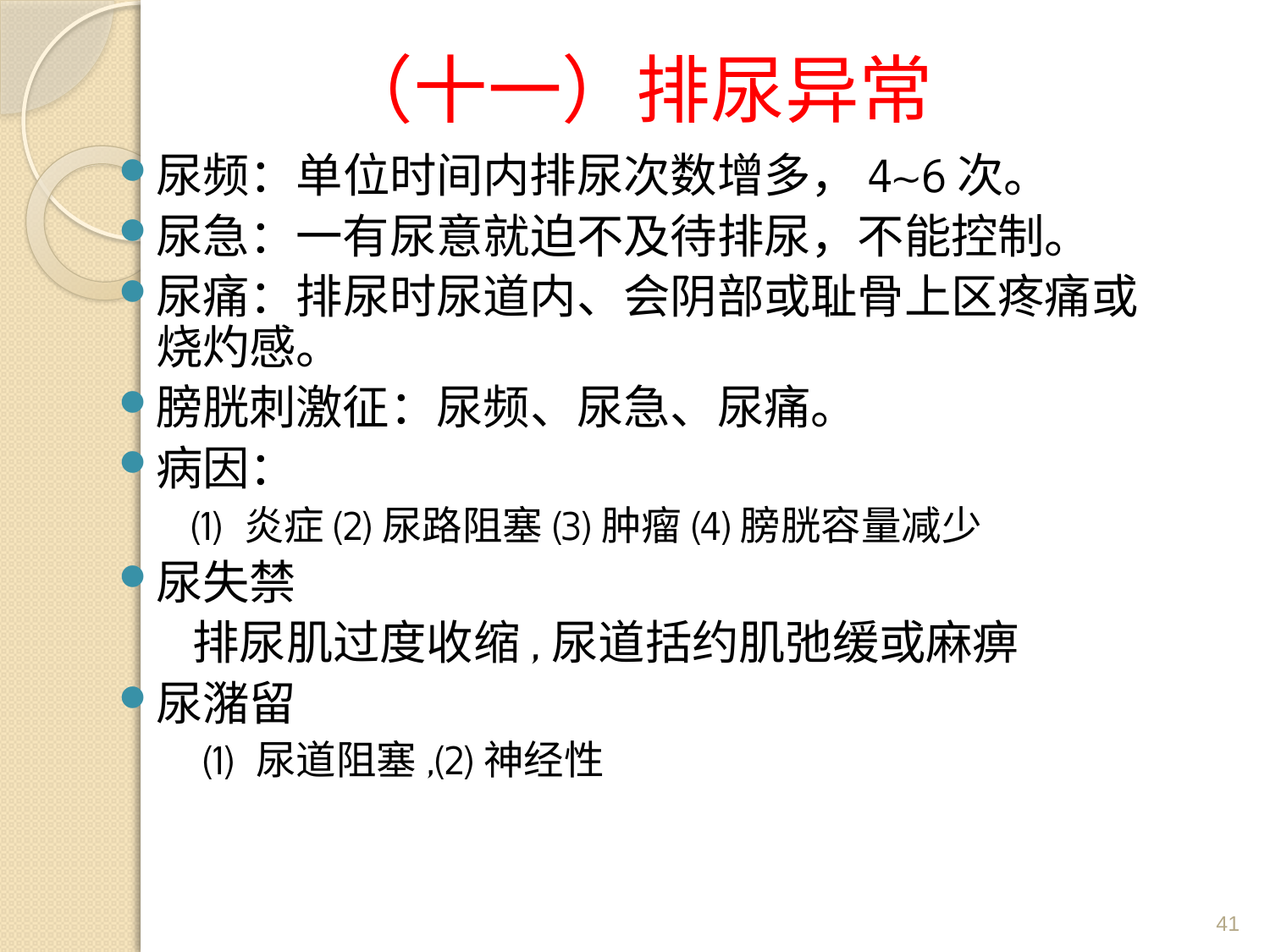

# （十一）排尿异常
尿频：单位时间内排尿次数增多，4~6次。
尿急：一有尿意就迫不及待排尿，不能控制。
尿痛：排尿时尿道内、会阴部或耻骨上区疼痛或烧灼感。
膀胱刺激征：尿频、尿急、尿痛。
病因：
      (1) 炎症(2)尿路阻塞(3)肿瘤(4)膀胱容量减少
尿失禁
      排尿肌过度收缩,尿道括约肌弛缓或麻痹
尿潴留
       (1) 尿道阻塞,(2)神经性

41